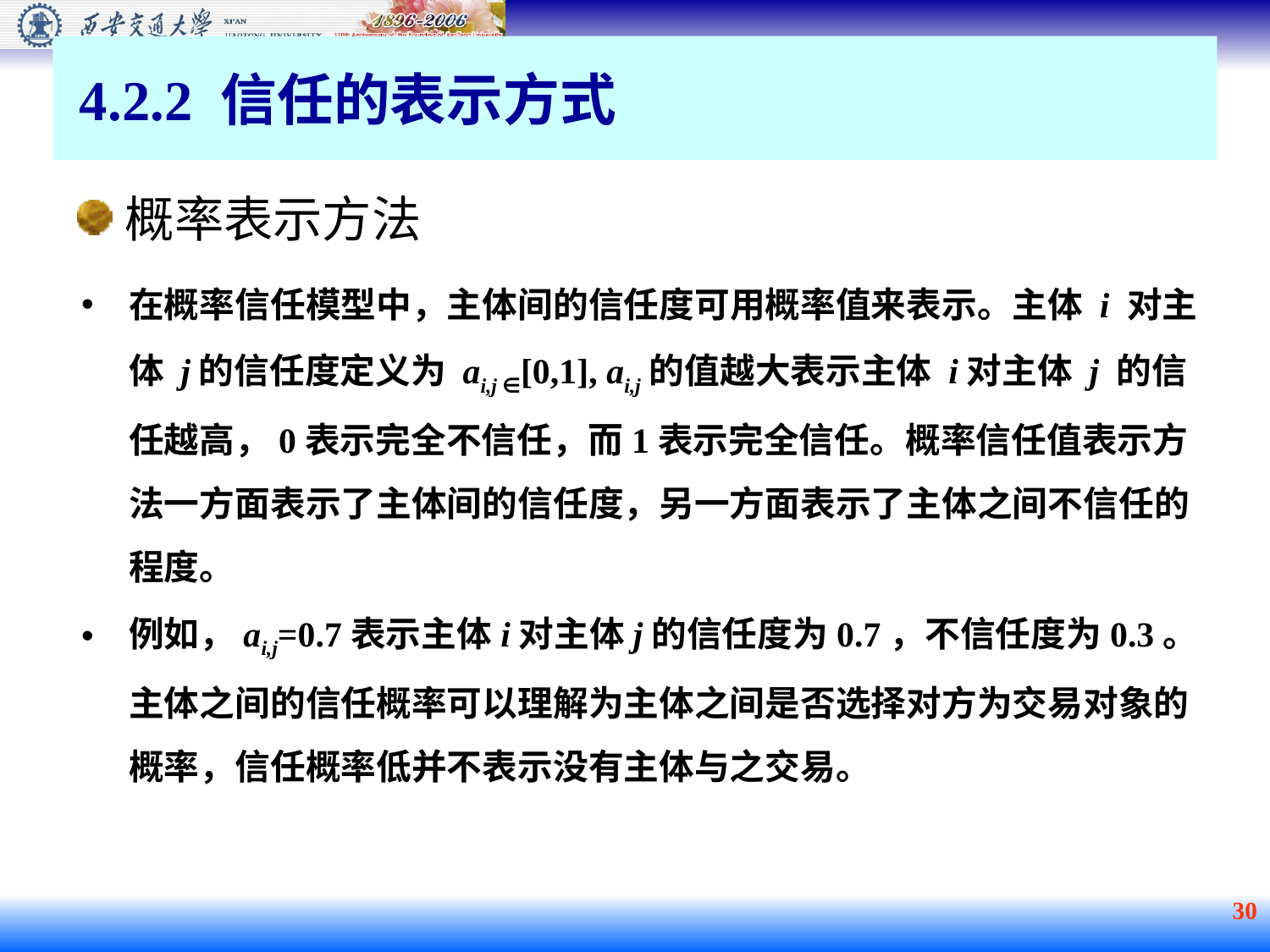

4.2.2 信任的表示方式
概率表示方法
在概率信任模型中，主体间的信任度可用概率值来表示。主体 i 对主体 j的信任度定义为 ai,j ∈[0,1], ai,j的值越大表示主体 i对主体 j 的信任越高，0表示完全不信任，而1表示完全信任。概率信任值表示方法一方面表示了主体间的信任度，另一方面表示了主体之间不信任的程度。
例如，ai,j=0.7表示主体i对主体j的信任度为0.7，不信任度为0.3。主体之间的信任概率可以理解为主体之间是否选择对方为交易对象的概率，信任概率低并不表示没有主体与之交易。
 30